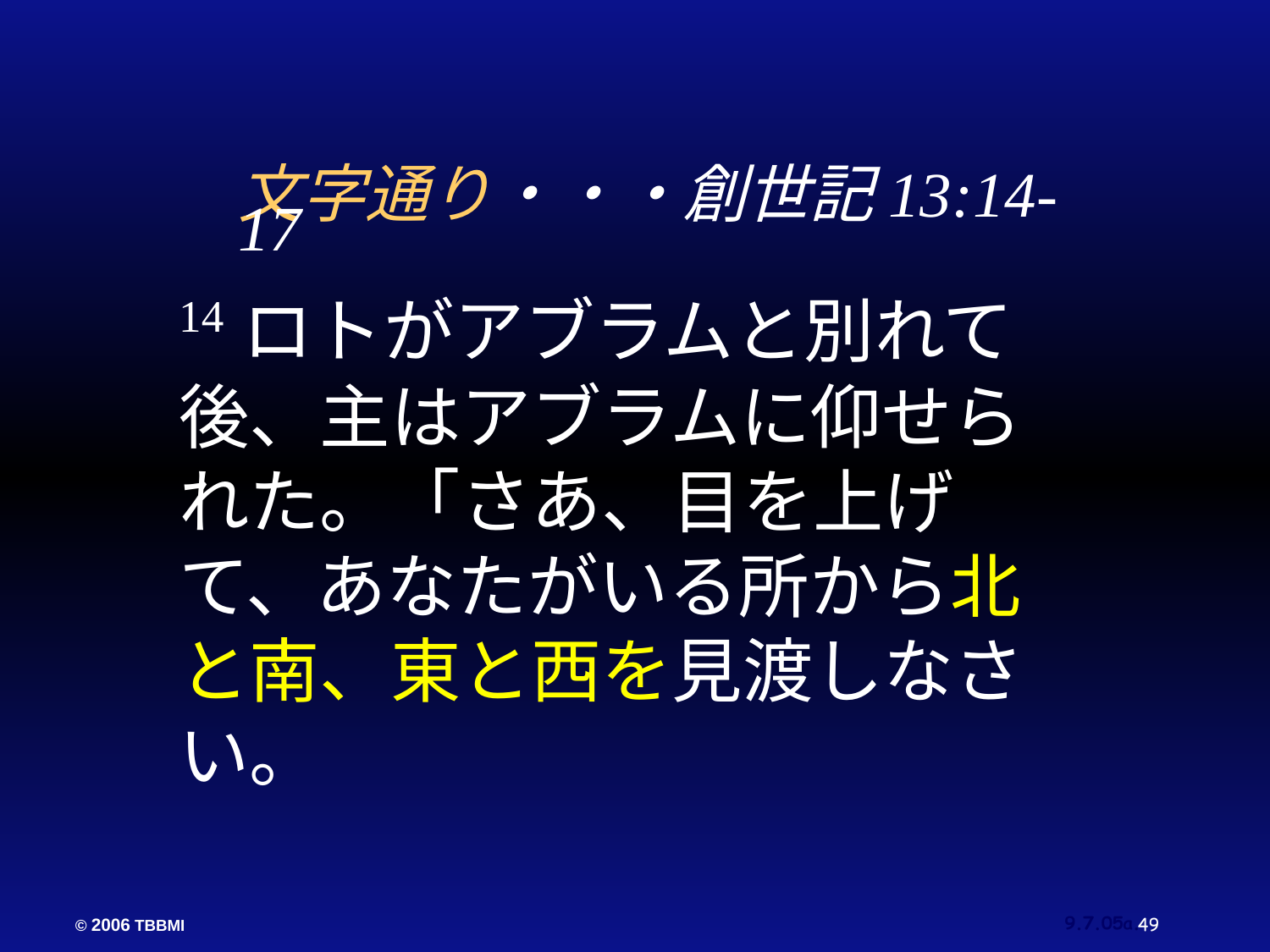

文字通り・・・創世記13:14-17

14ロトがアブラムと別れて後、主はアブラムに仰せられた。「さあ、目を上げて、あなたがいる所から北と南、東と西を見渡しなさい。

49